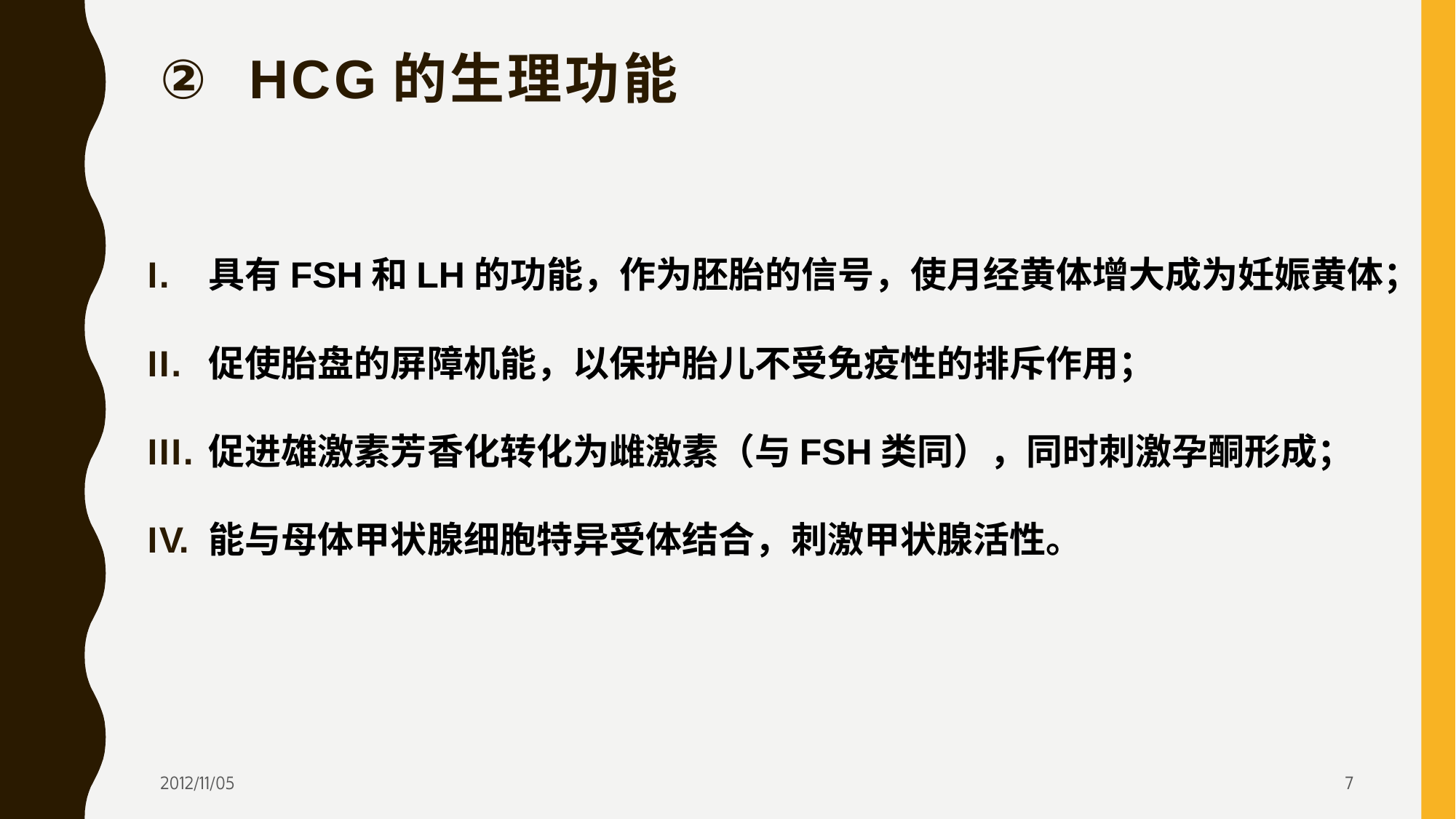

# HCG的生理功能
具有FSH和LH的功能，作为胚胎的信号，使月经黄体增大成为妊娠黄体；
促使胎盘的屏障机能，以保护胎儿不受免疫性的排斥作用；
促进雄激素芳香化转化为雌激素（与FSH类同），同时刺激孕酮形成；
能与母体甲状腺细胞特异受体结合，刺激甲状腺活性。
2012/11/05
7